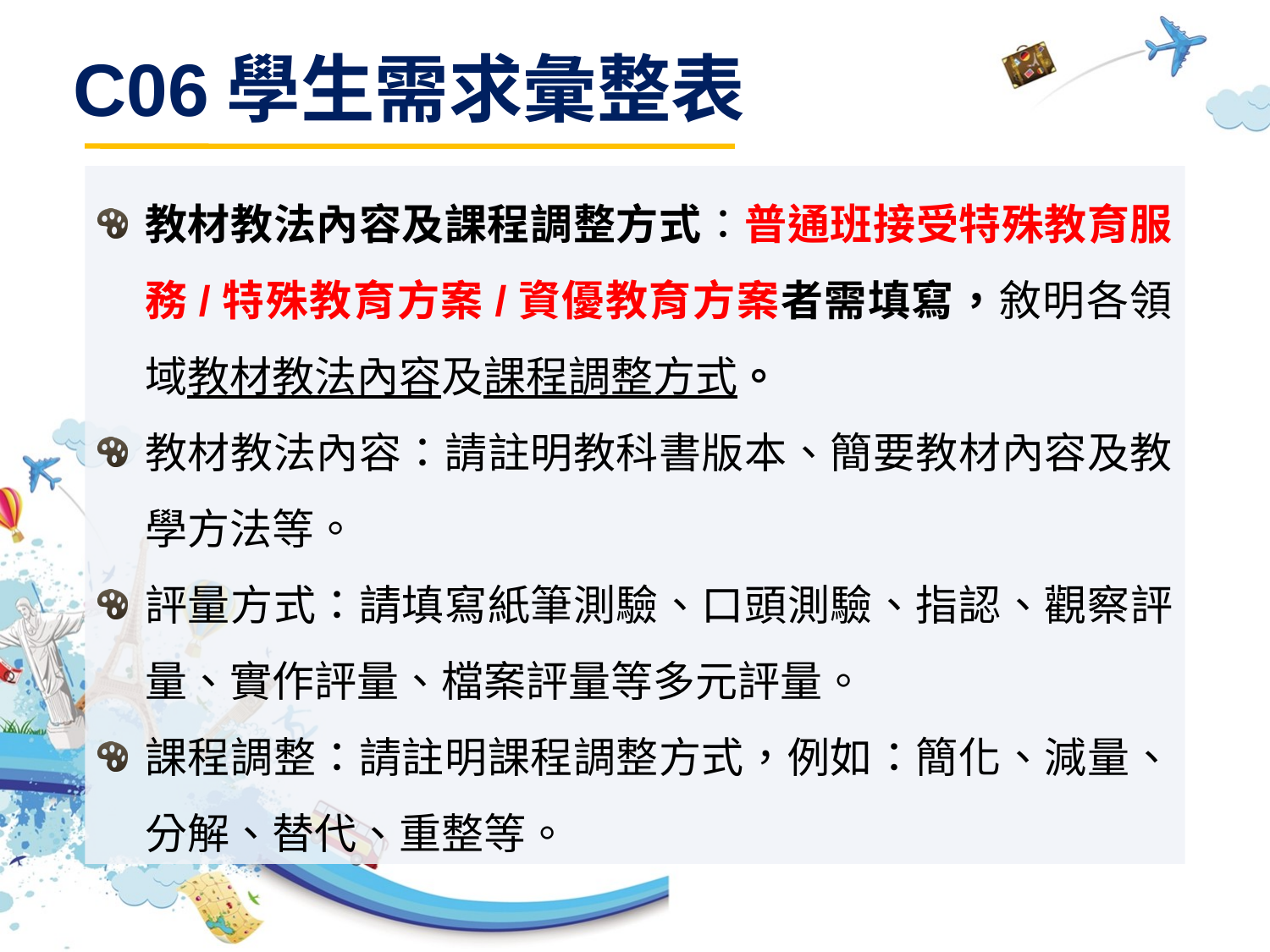

C06學生需求彙整表
教材教法內容及課程調整方式：普通班接受特殊教育服務/特殊教育方案/資優教育方案者需填寫，敘明各領域教材教法內容及課程調整方式。
教材教法內容：請註明教科書版本、簡要教材內容及教學方法等。
評量方式：請填寫紙筆測驗、口頭測驗、指認、觀察評量、實作評量、檔案評量等多元評量。
課程調整：請註明課程調整方式，例如：簡化、減量、分解、替代、重整等。